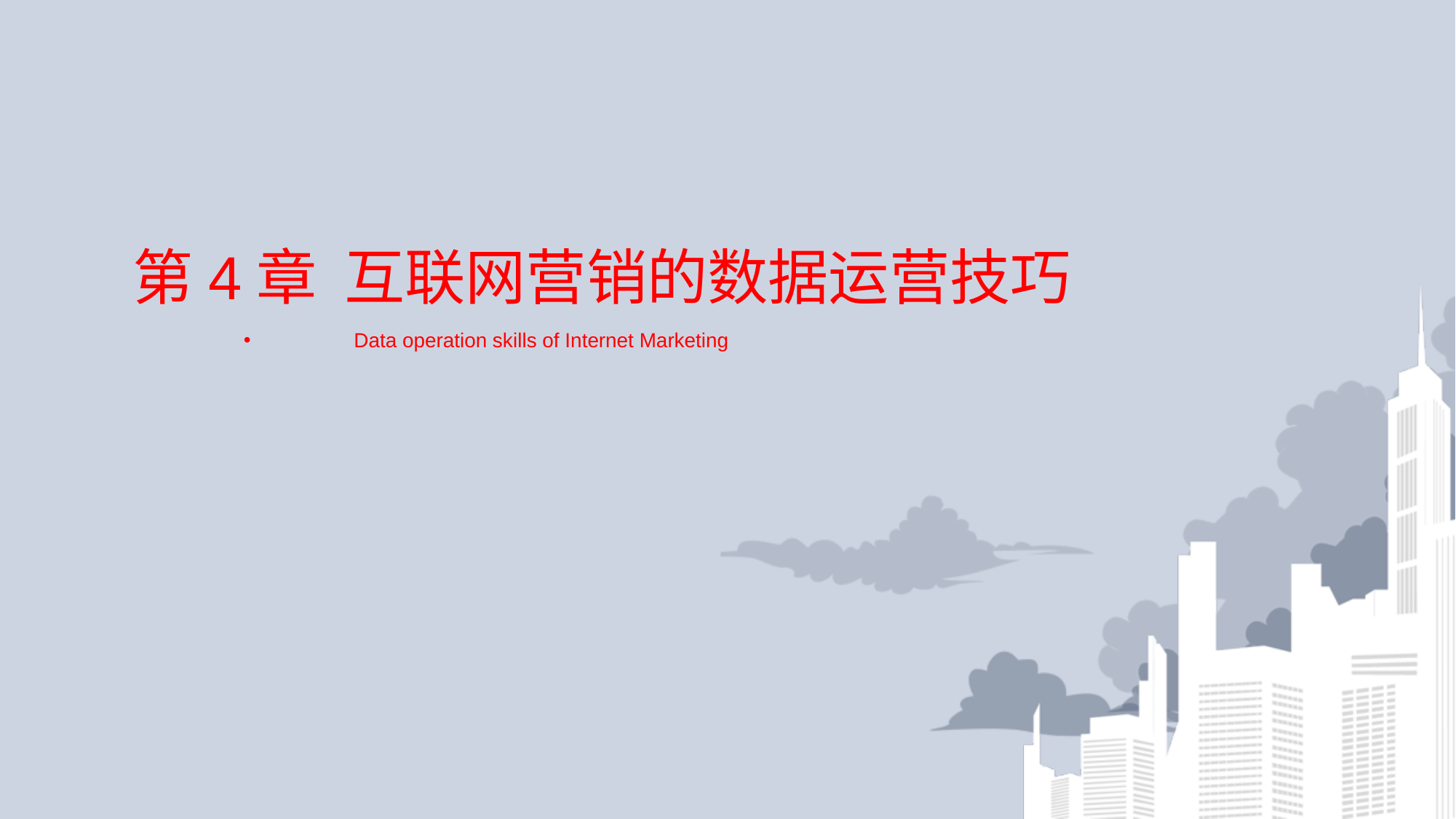

# 第4章  互联网营销的数据运营技巧
Data operation skills of Internet Marketing